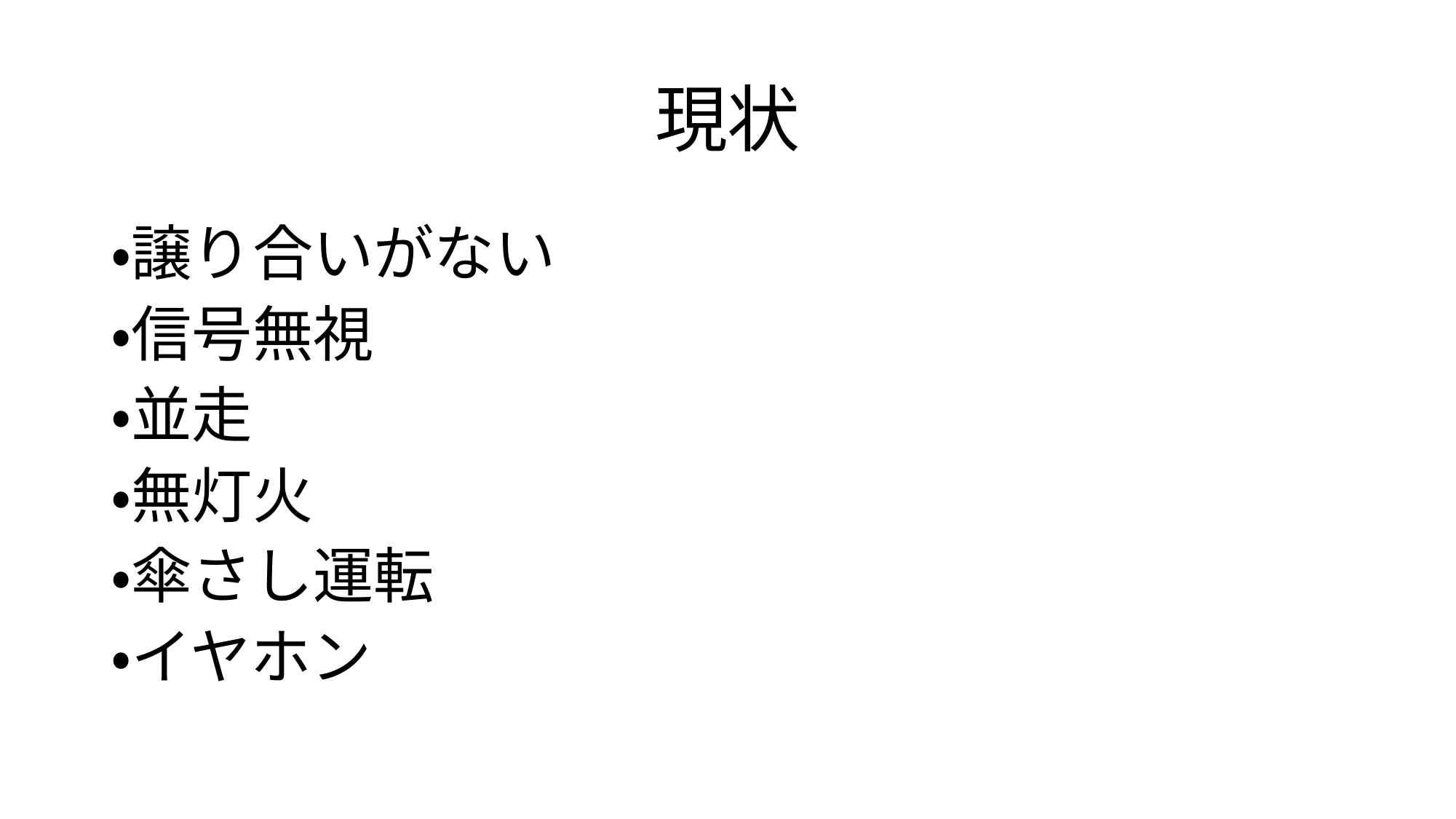

# 現状
・譲り合いがない
・信号無視
・並走
・無灯火
・傘さし運転
・イヤホン